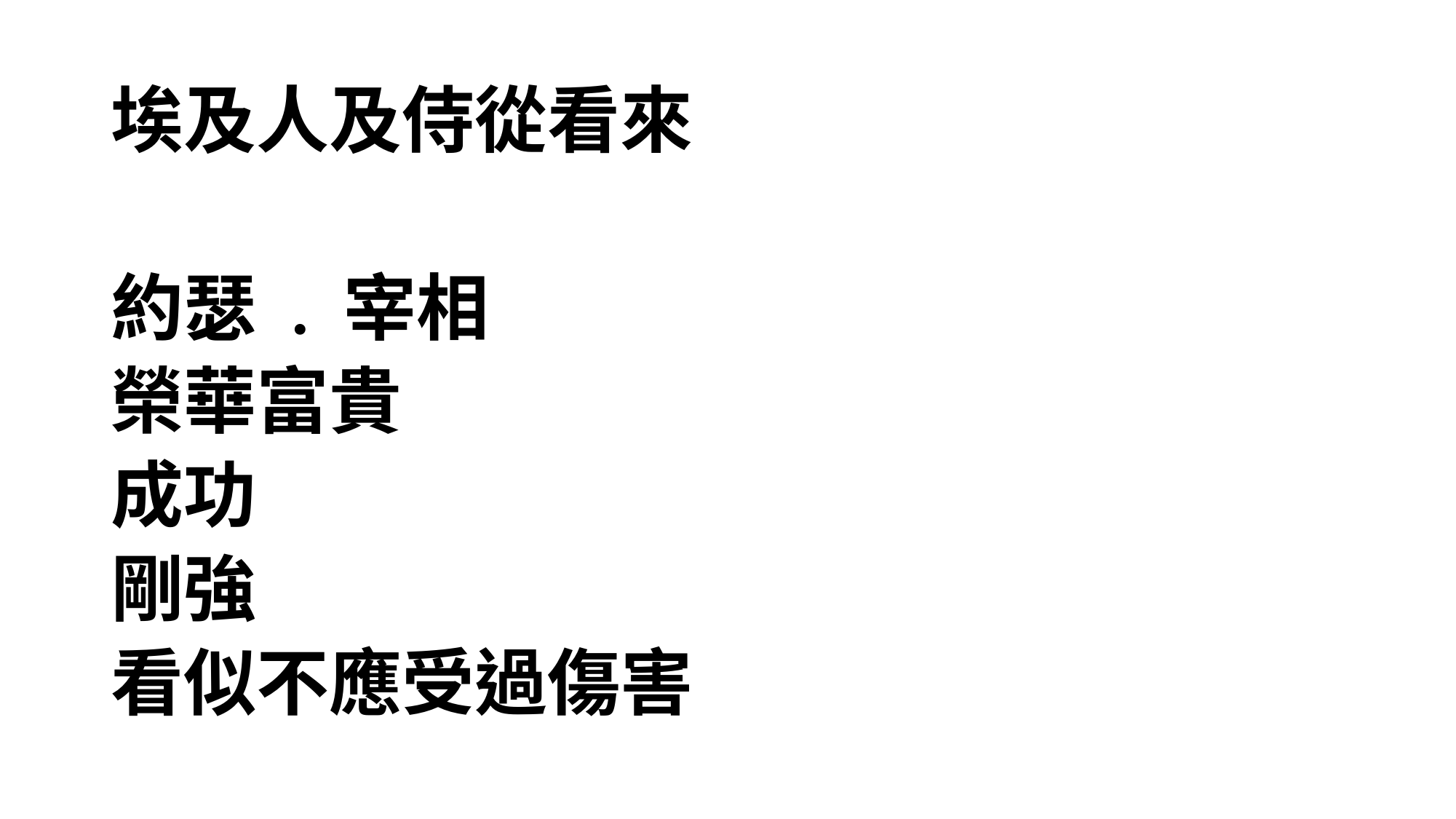

#
埃及人及侍從看來

約瑟 . 宰相
榮華富貴
成功
剛強
看似不應受過傷害